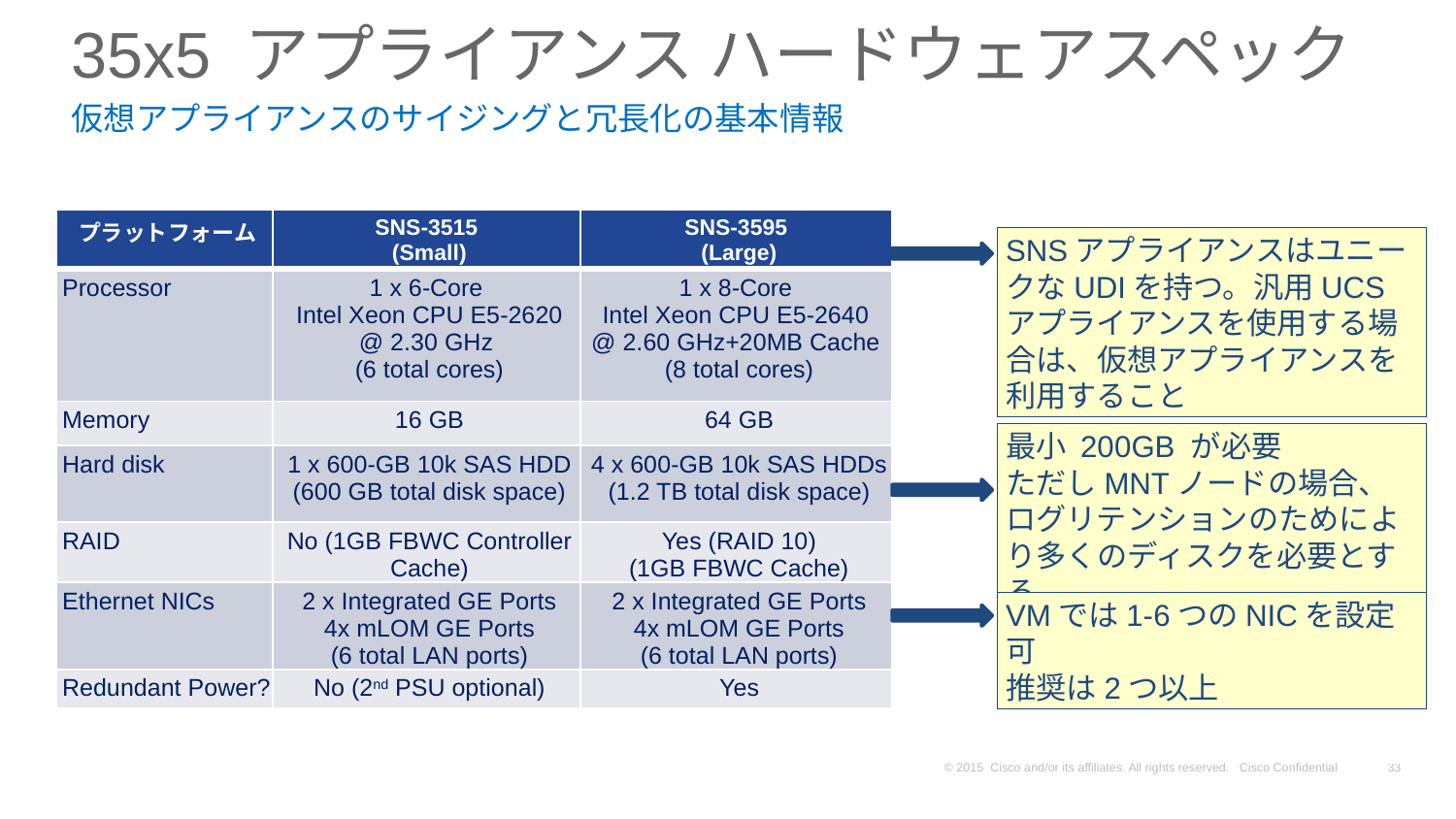

# 35x5 アプライアンス ハードウェアスペック
仮想アプライアンスのサイジングと冗長化の基本情報

| プラットフォーム | SNS-3515 (Small) | SNS-3595 (Large) |
| --- | --- | --- |
| Processor | 1 x 6-Core Intel Xeon CPU E5-2620 @ 2.30 GHz (6 total cores) | 1 x 8-Core Intel Xeon CPU E5-2640 @ 2.60 GHz+20MB Cache (8 total cores) |
| Memory | 16 GB | 64 GB |
| Hard disk | 1 x 600-GB 10k SAS HDD (600 GB total disk space) | 4 x 600-GB 10k SAS HDDs (1.2 TB total disk space) |
| RAID | No (1GB FBWC Controller Cache) | Yes (RAID 10) (1GB FBWC Cache) |
| Ethernet NICs | 2 x Integrated GE Ports 4x mLOM GE Ports (6 total LAN ports) | 2 x Integrated GE Ports 4x mLOM GE Ports (6 total LAN ports) |
| Redundant Power? | No (2nd PSU optional) | Yes |
SNSアプライアンスはユニークなUDIを持つ。汎用UCSアプライアンスを使用する場合は、仮想アプライアンスを利用すること

最小 200GB が必要
ただしMNTノードの場合、ログリテンションのためにより多くのディスクを必要とする

VMでは1-6つのNICを設定可
推奨は2つ以上